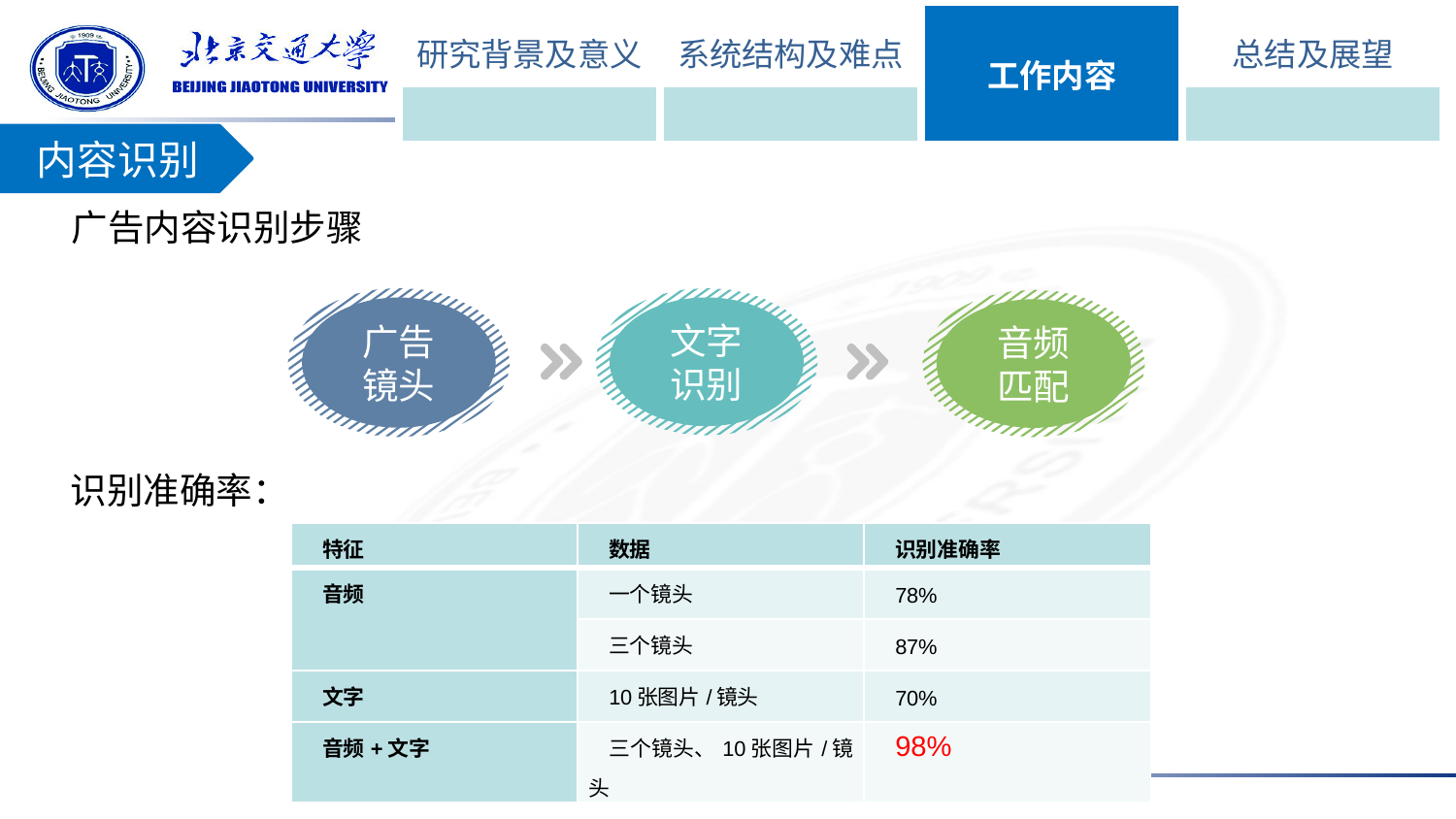

| 研究背景及意义 | 系统结构及难点 | 工作内容 | 总结及展望 |
| --- | --- | --- | --- |
|  |  |  |  |

内容识别
广告内容识别步骤

广告镜头

文字识别

音频匹配

识别准确率：
| 特征 | 数据 | 识别准确率 |
| --- | --- | --- |
| 音频 | 一个镜头 | 78% |
|  | 三个镜头 | 87% |
| 文字 | 10张图片/镜头 | 70% |
| 音频+文字 | 三个镜头、10张图片/镜头 | 98% |